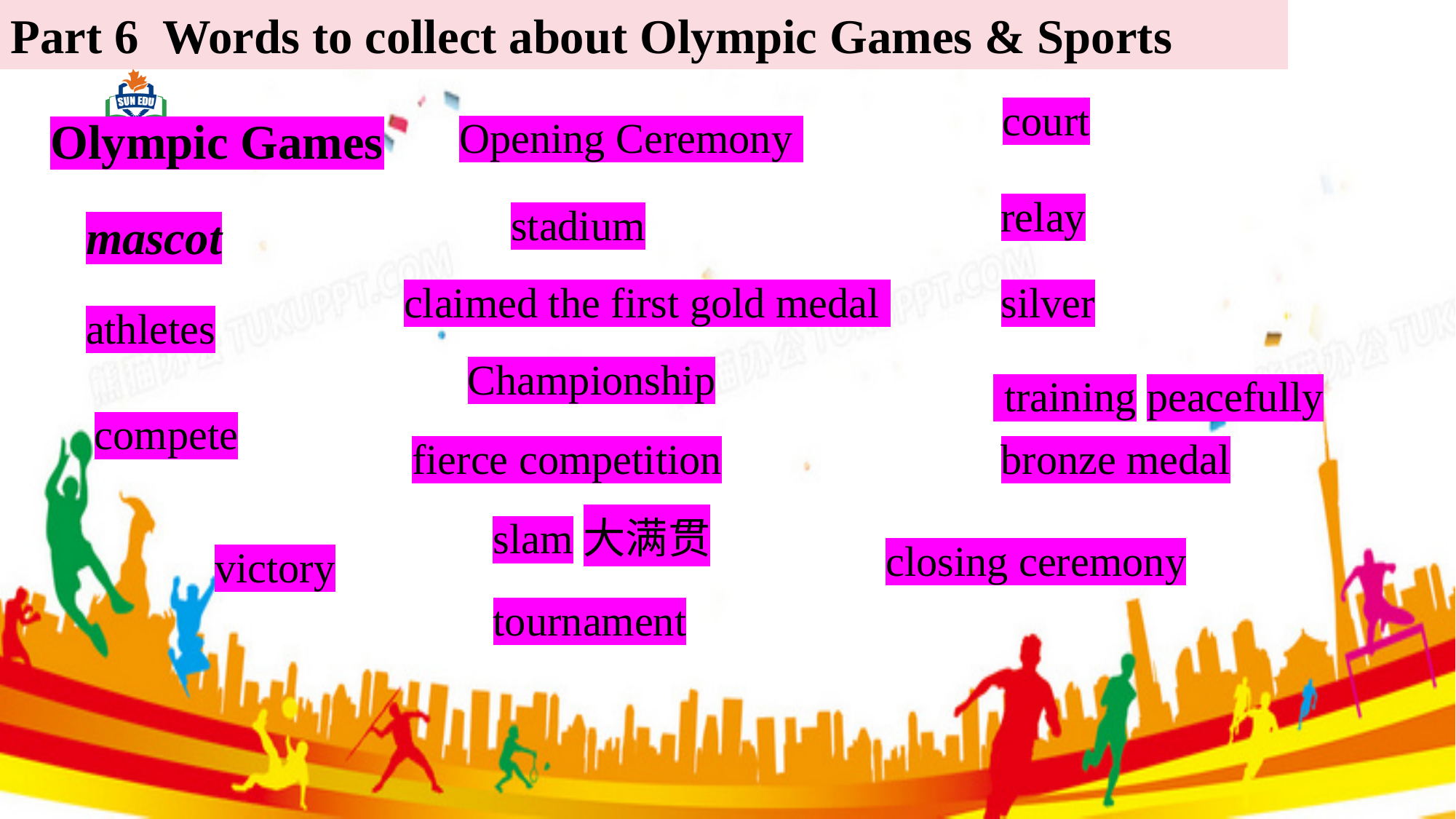

Part 6  Words to collect about Olympic Games & Sports
court
Olympic Games
Opening Ceremony
relay
stadium
mascot
claimed the first gold medal
silver
athletes
Championship
 training peacefully
compete
fierce competition

bronze medal
slam大满贯
closing ceremony
victory
tournament